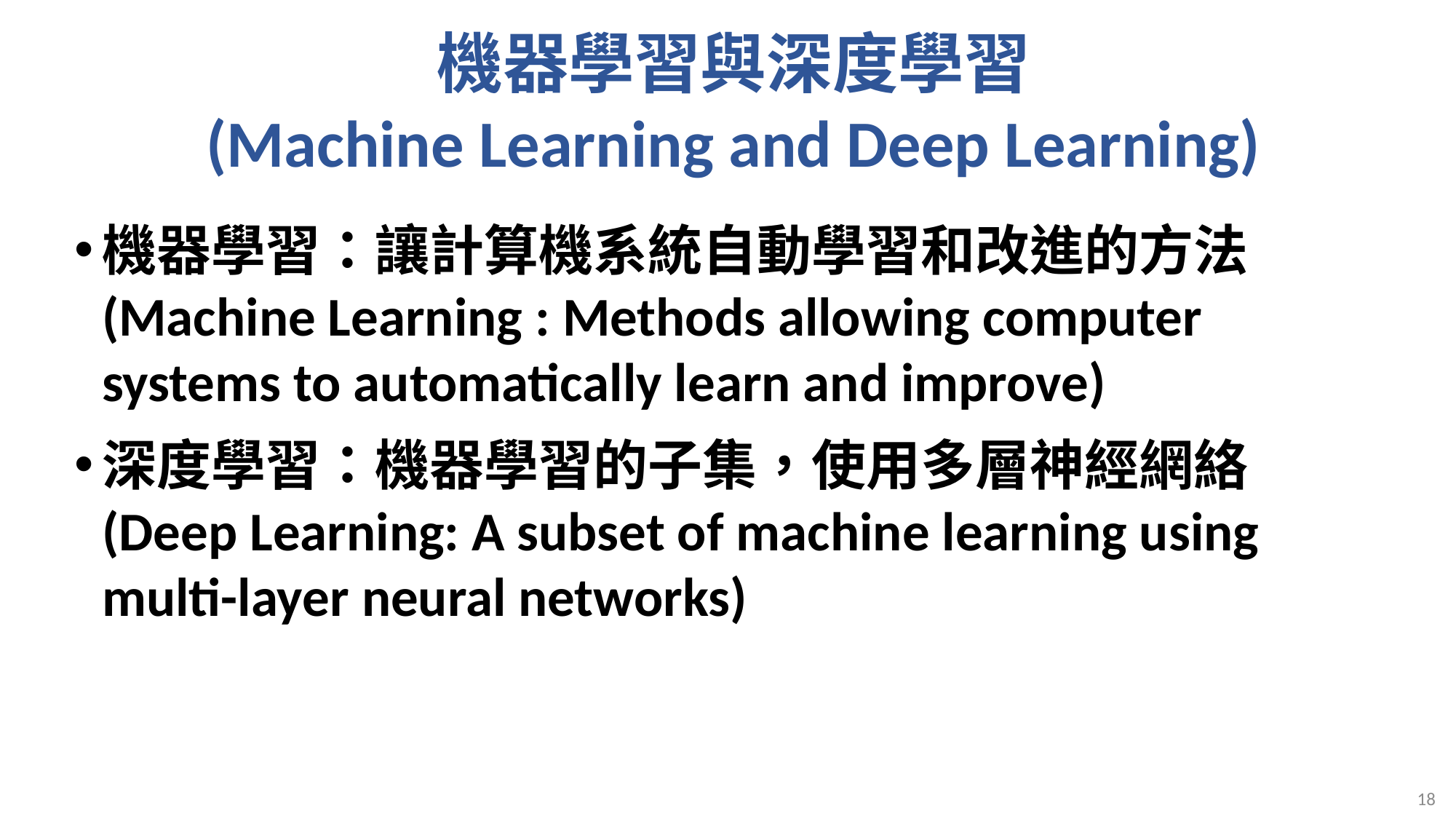

# 機器學習與深度學習 (Machine Learning and Deep Learning)
機器學習：讓計算機系統自動學習和改進的方法 (Machine Learning : Methods allowing computer systems to automatically learn and improve)
深度學習：機器學習的子集，使用多層神經網絡 (Deep Learning: A subset of machine learning using multi-layer neural networks)
18